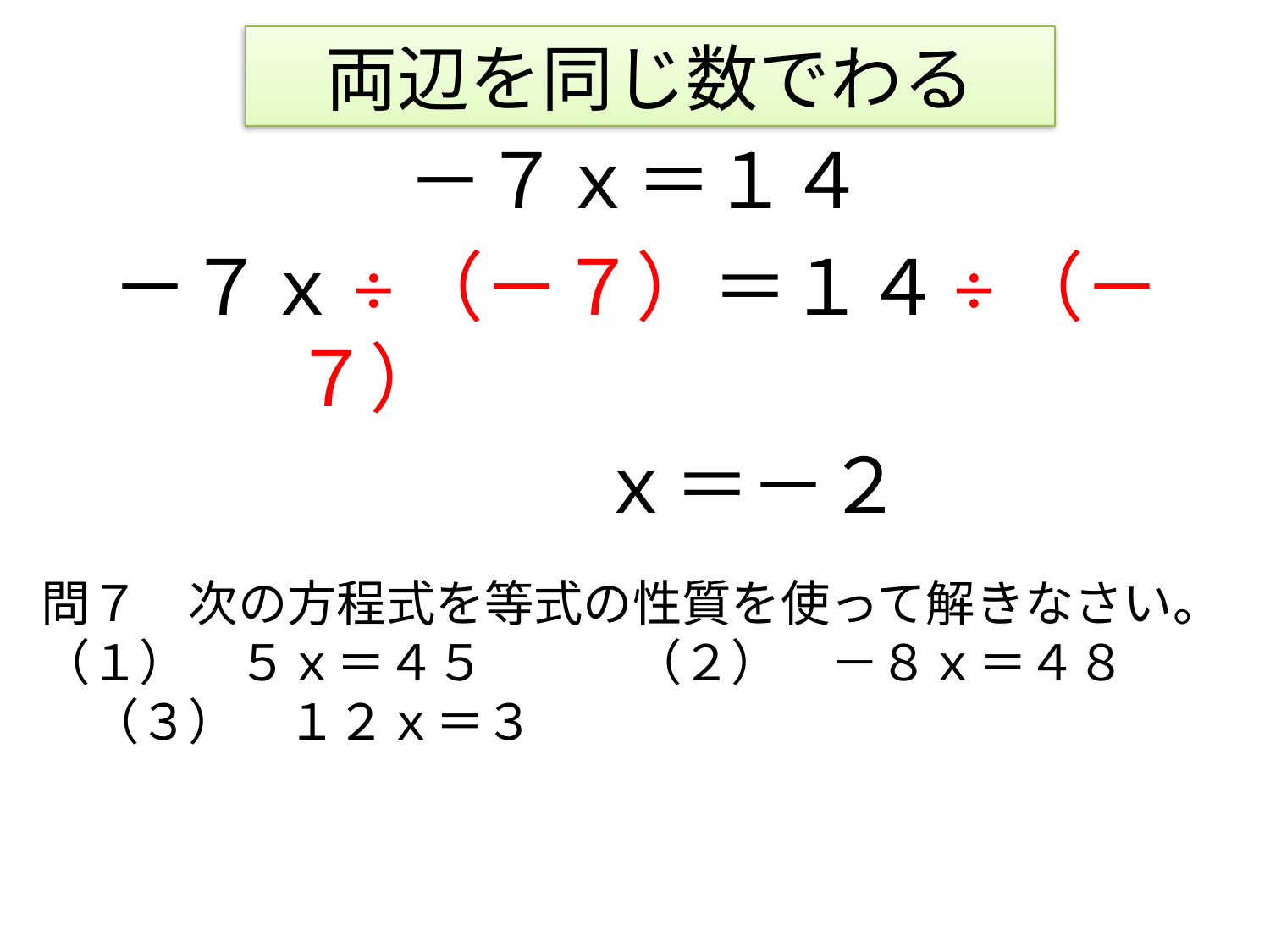

# 両辺を同じ数でわる
－７ｘ＝１４
－７ｘ÷（－７）＝１４÷（－７）
　　　ｘ＝－２
問７　次の方程式を等式の性質を使って解きなさい。
（１）　５ｘ＝４５　　　（２）　－８ｘ＝４８　　　（３）　１２ｘ＝３